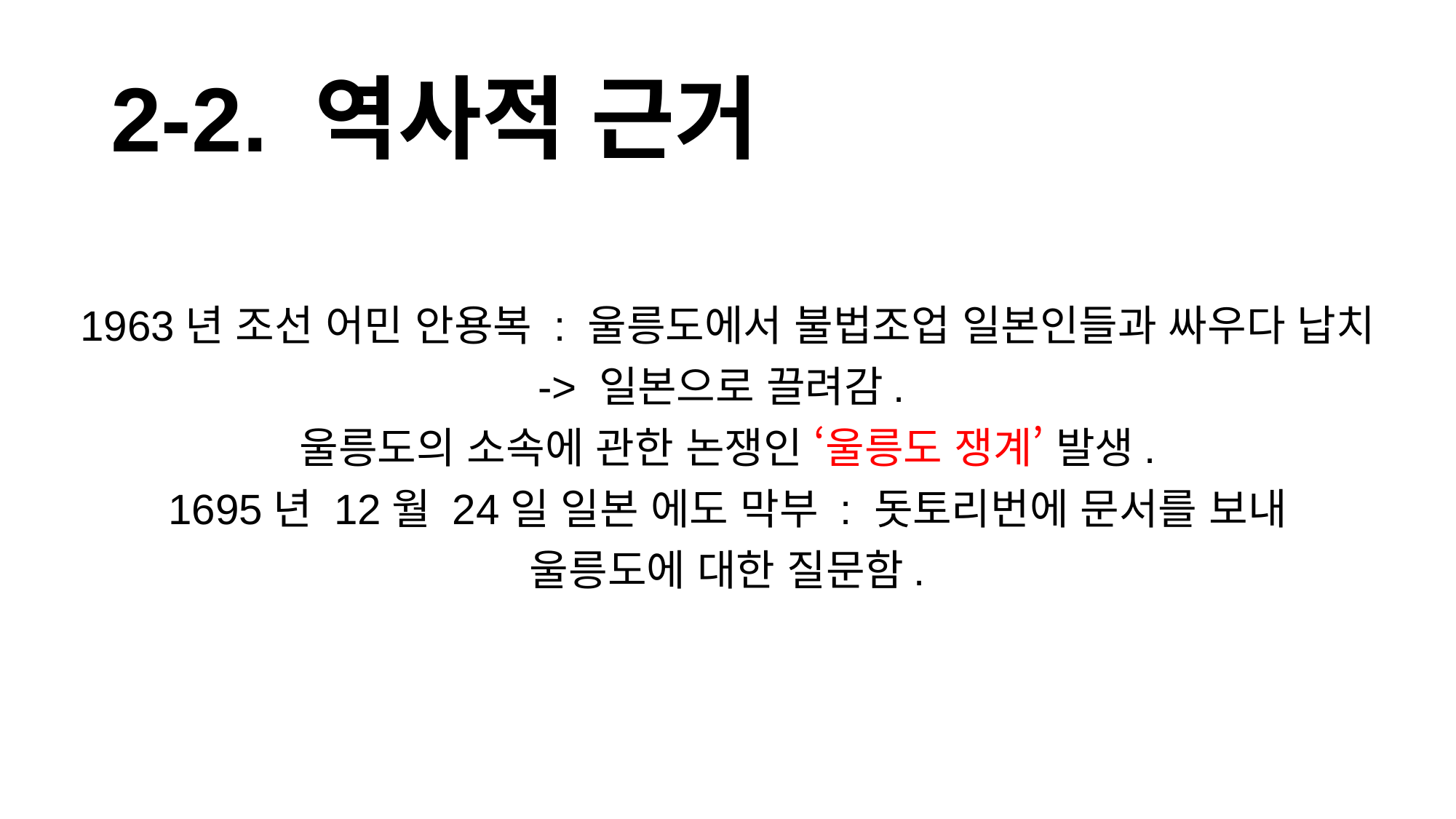

# 2-2. 역사적 근거
1963년 조선 어민 안용복 : 울릉도에서 불법조업 일본인들과 싸우다 납치
-> 일본으로 끌려감.
울릉도의 소속에 관한 논쟁인 ‘울릉도 쟁계’ 발생.
1695년 12월 24일 일본 에도 막부 : 돗토리번에 문서를 보내
울릉도에 대한 질문함.